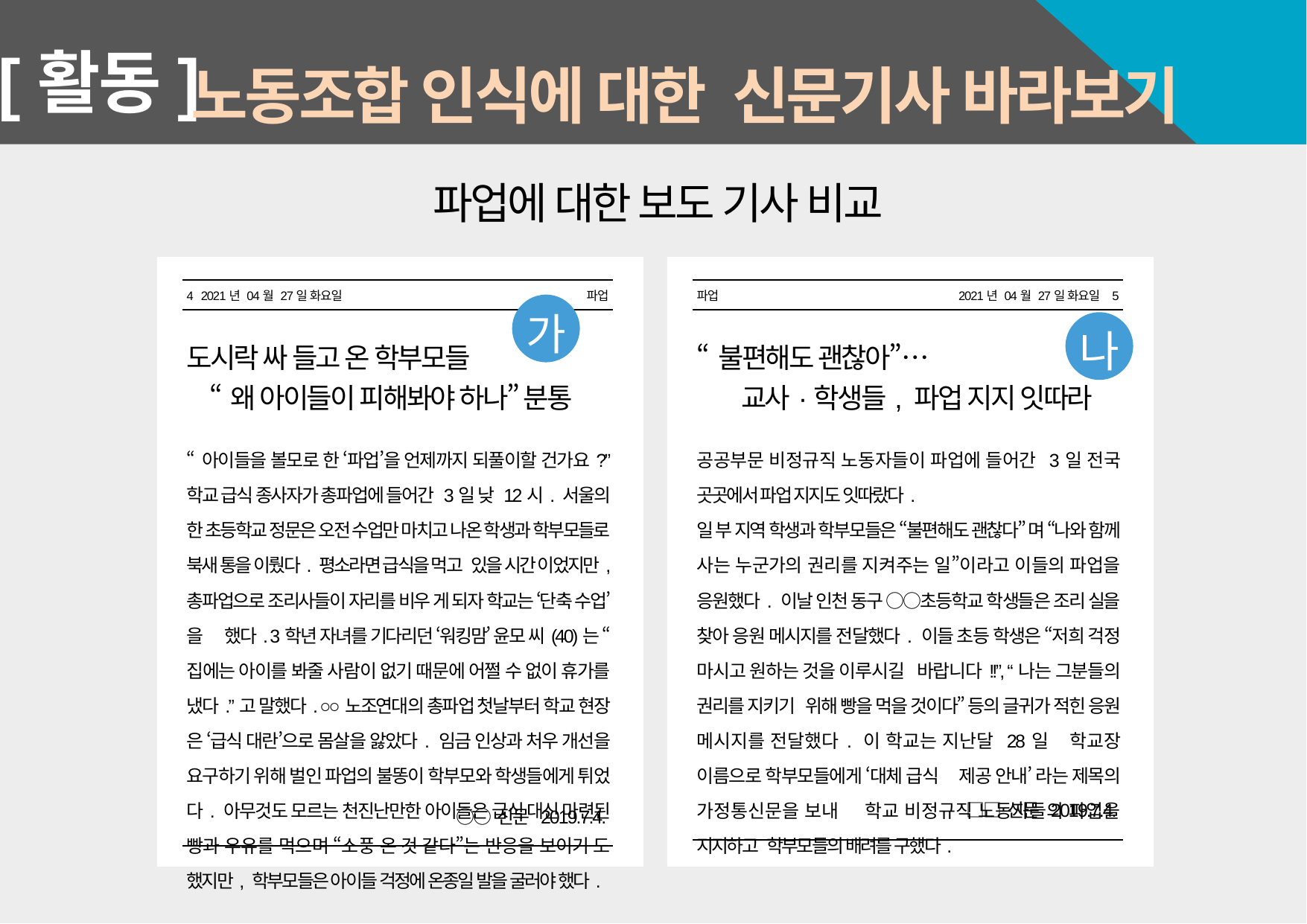

[활동]
노동조합 인식에 대한  신문기사 바라보기
파업에 대한 보도 기사 비교

| 4 2021년 04월 27일 화요일 | 파업 |
| --- | --- |
| 도시락 싸 들고 온 학부모들 “왜 아이들이 피해봐야 하나” 분통 “아이들을 볼모로 한 ‘파업’을 언제까지 되풀이할 건가요?” 학교 급식 종사자가 총파업에 들어간 3일 낮 12시. 서울의 한 초등학교 정문은 오전 수업만 마치고 나온 학생과 학부모들로 북새 통을 이뤘다. 평소라면 급식을 먹고 있을 시간 이었지만, 총파업으로 조리사들이 자리를 비우 게 되자 학교는 ‘단축 수업’을 했다. 3학년 자녀를 기다리던 ‘워킹맘’ 윤모 씨(40)는 “집에는 아이를 봐줄 사람이 없기 때문에 어쩔 수 없이 휴가를 냈다.”고 말했다. ○○노조연대의 총파업 첫날부터 학교 현장 은 ‘급식 대란’으로 몸살을 앓았다. 임금 인상과 처우 개선을 요구하기 위해 벌인 파업의 불똥이 학부모와 학생들에게 튀었다. 아무것도 모르는 천진난만한 아이들은 급식 대신 마련된 빵과 우유를 먹으며 “소풍 온 것 같다”는 반응을 보이기 도 했지만, 학부모들은 아이들 걱정에 온종일 발을 굴러야 했다. |  |
| ○○신문 2019.7.4. |  |
| 파업 | 2021년 04월 27일 화요일 5 |
| --- | --- |
| “불편해도 괜찮아”… 교사·학생들, 파업 지지 잇따라 공공부문 비정규직 노동자들이 파업에 들어간 3일 전국 곳곳에서 파업 지지도 잇따랐다. 일 부 지역 학생과 학부모들은 “불편해도 괜찮다” 며 “나와 함께 사는 누군가의 권리를 지켜주는 일”이라고 이들의 파업을 응원했다. 이날 인천 동구 ○○초등학교 학생들은 조리 실을 찾아 응원 메시지를 전달했다. 이들 초등 학생은 “저희 걱정 마시고 원하는 것을 이루시길 바랍니다!!”, “나는 그분들의 권리를 지키기 위해 빵을 먹을 것이다” 등의 글귀가 적힌 응원 메시지를 전달했다. 이 학교는 지난달 28일 학교장 이름으로 학부모들에게 ‘대체 급식 제공 안내’ 라는 제목의 가정통신문을 보내 학교 비정규직 노동자들의 파업을 지지하고 학부모들의 배려를 구했다. |  |
| □□신문 2019.7.4. |  |
가
나